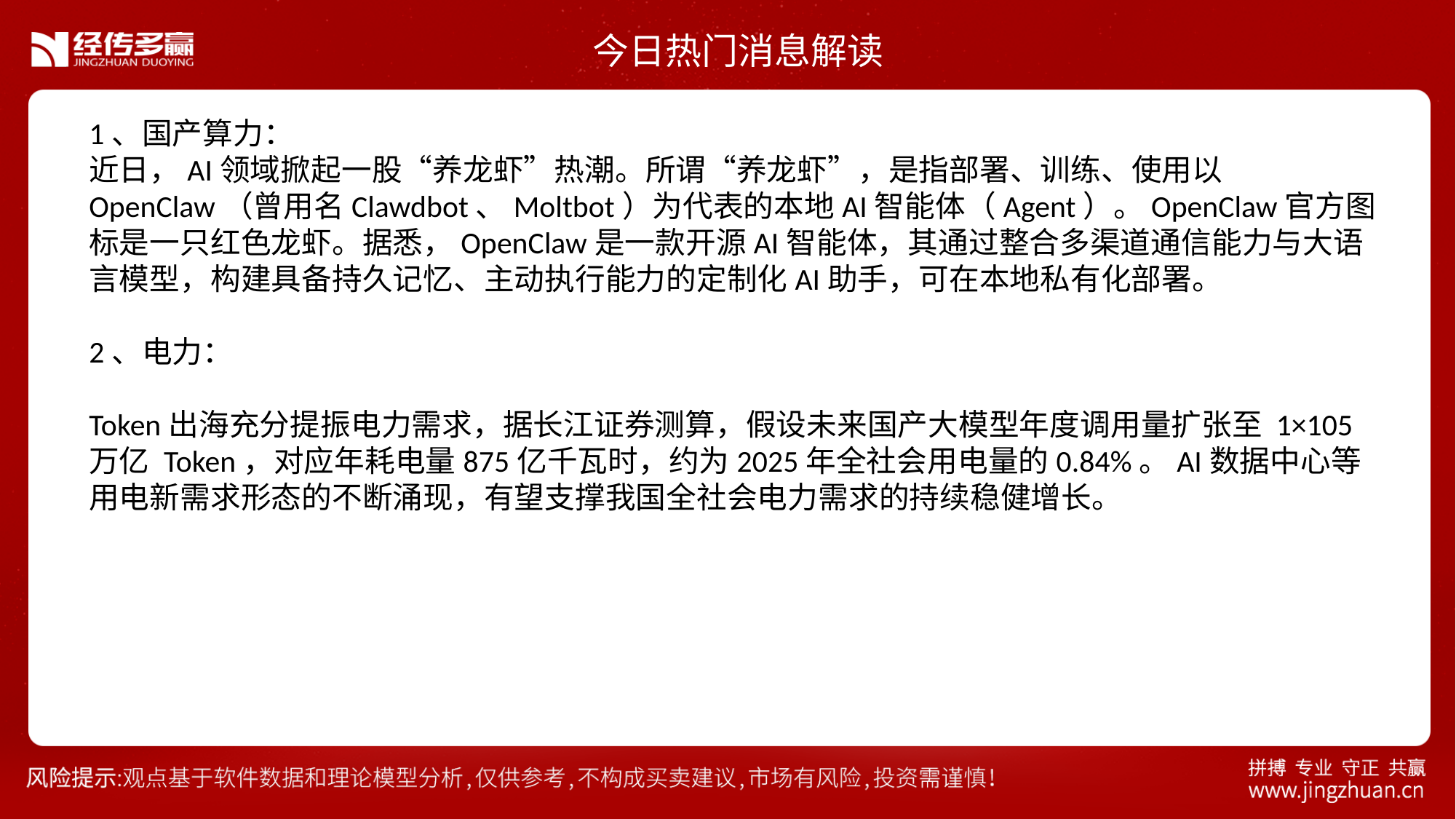

今日热门消息解读
1、国产算力：
近日，AI领域掀起一股“养龙虾”热潮。所谓“养龙虾”，是指部署、训练、使用以OpenClaw（曾用名Clawdbot、Moltbot）为代表的本地AI智能体（Agent）。OpenClaw官方图标是一只红色龙虾。据悉，OpenClaw是一款开源AI智能体，其通过整合多渠道通信能力与大语言模型，构建具备持久记忆、主动执行能力的定制化AI助手，可在本地私有化部署。

2、电力：

Token出海充分提振电力需求，据长江证券测算，假设未来国产大模型年度调用量扩张至 1×105万亿 Token，对应年耗电量875亿千瓦时，约为2025年全社会用电量的0.84%。AI数据中心等用电新需求形态的不断涌现，有望支撑我国全社会电力需求的持续稳健增长。